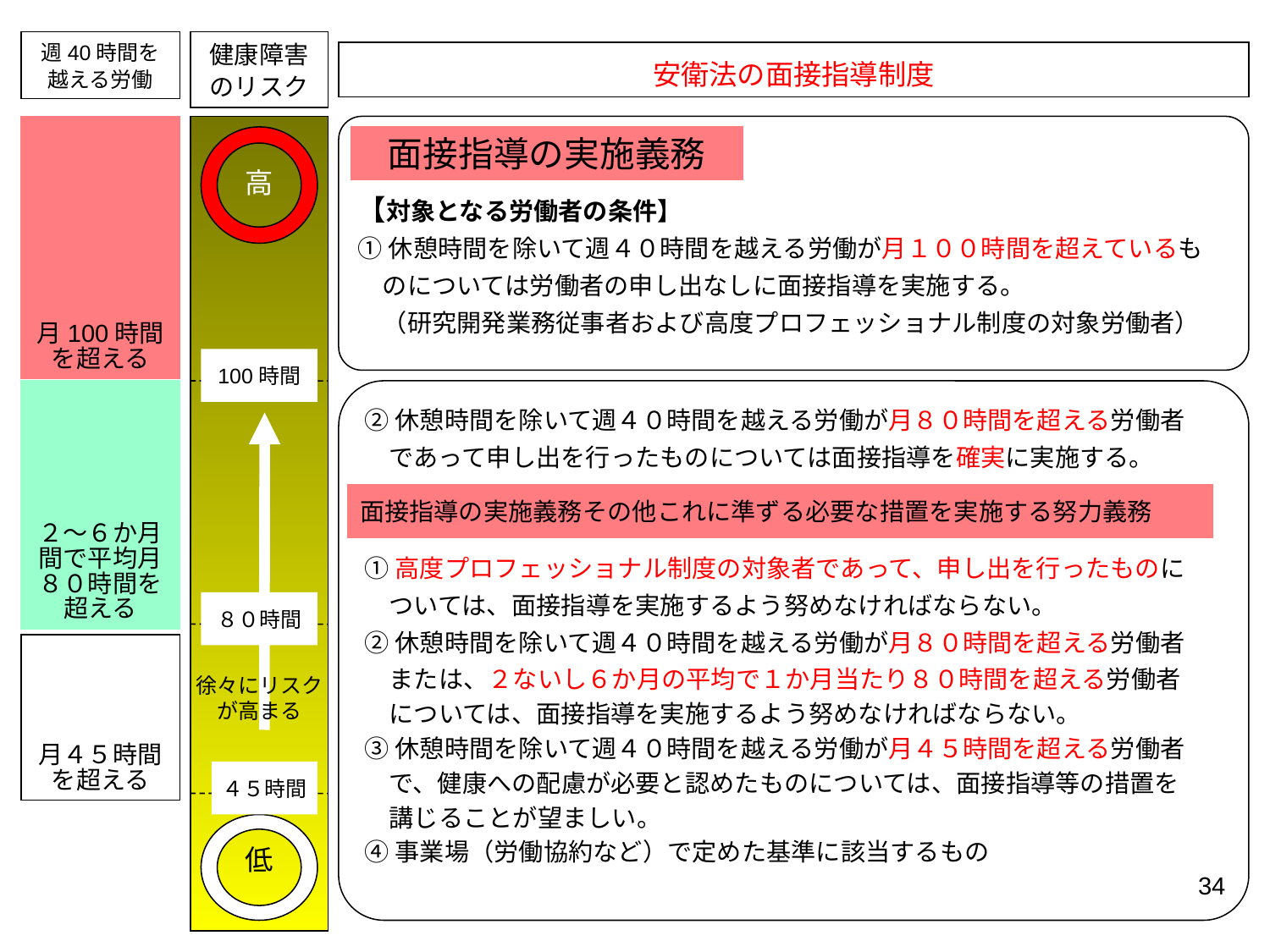

週40時間を
越える労働
健康障害
のリスク
安衛法の面接指導制度

月100時間
を超える

【対象となる労働者の条件】
①休憩時間を除いて週４０時間を越える労働が月１００時間を超えているも
　のについては労働者の申し出なしに面接指導を実施する。
　（研究開発業務従事者および高度プロフェッショナル制度の対象労働者）

面接指導の実施義務
高
100時間

２～６か月間で平均月
８０時間を
超える

②休憩時間を除いて週４０時間を越える労働が月８０時間を超える労働者
　であって申し出を行ったものについては面接指導を確実に実施する。

①高度プロフェッショナル制度の対象者であって、申し出を行ったものに
　ついては、面接指導を実施するよう努めなければならない。
②休憩時間を除いて週４０時間を越える労働が月８０時間を超える労働者
　または、２ないし６か月の平均で１か月当たり８０時間を超える労働者
　については、面接指導を実施するよう努めなければならない。
③休憩時間を除いて週４０時間を越える労働が月４５時間を超える労働者
　で、健康への配慮が必要と認めたものについては、面接指導等の措置を
　講じることが望ましい。
④事業場（労働協約など）で定めた基準に該当するもの

面接指導の実施義務その他これに準ずる必要な措置を実施する努力義務
８０時間

月４５時間を超える
徐々にリスク
が高まる
４５時間

低

34